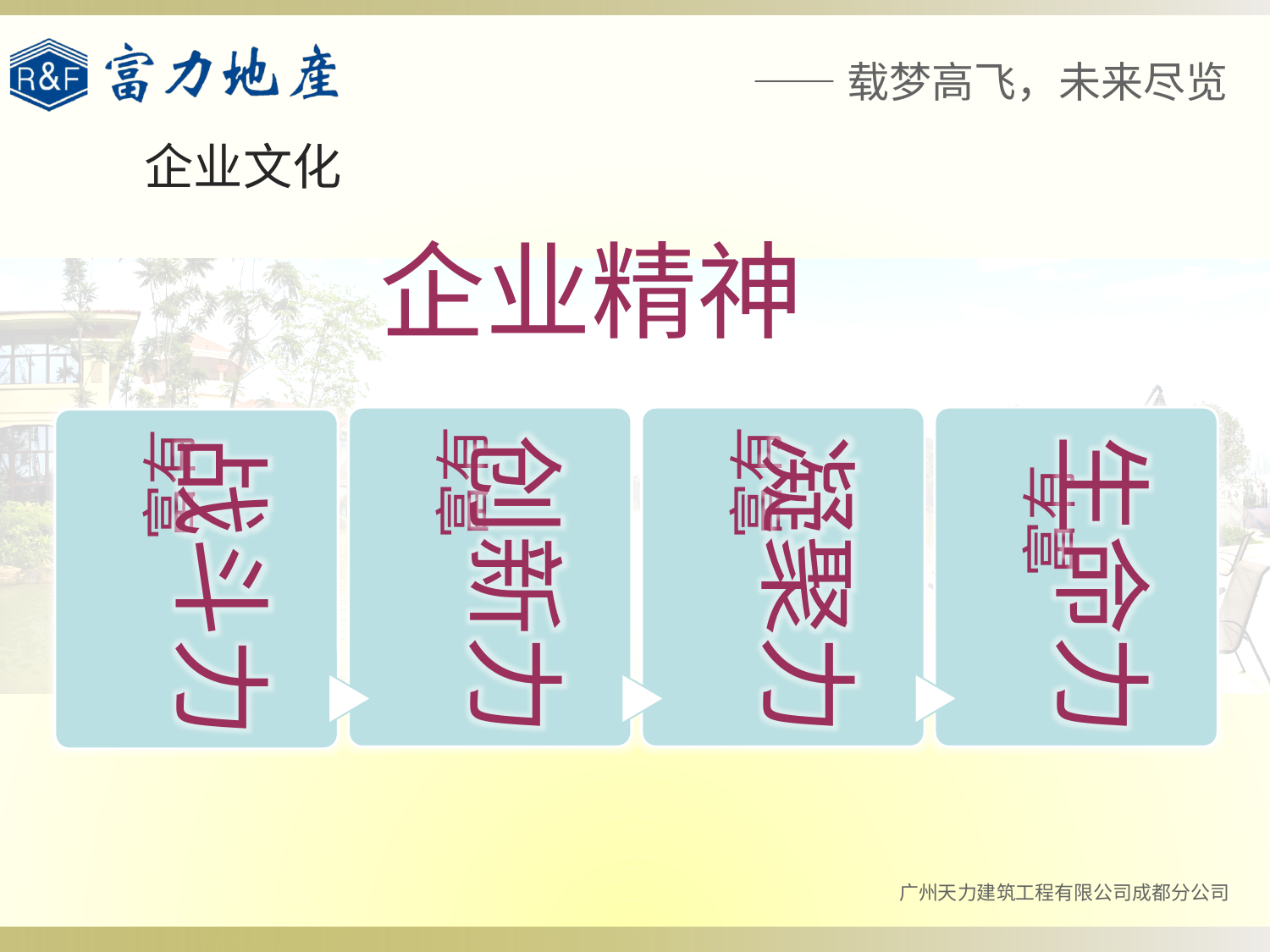

企业文化
企业精神
富有
战斗力
富有
创新力
富有
凝聚力
富有
生命力